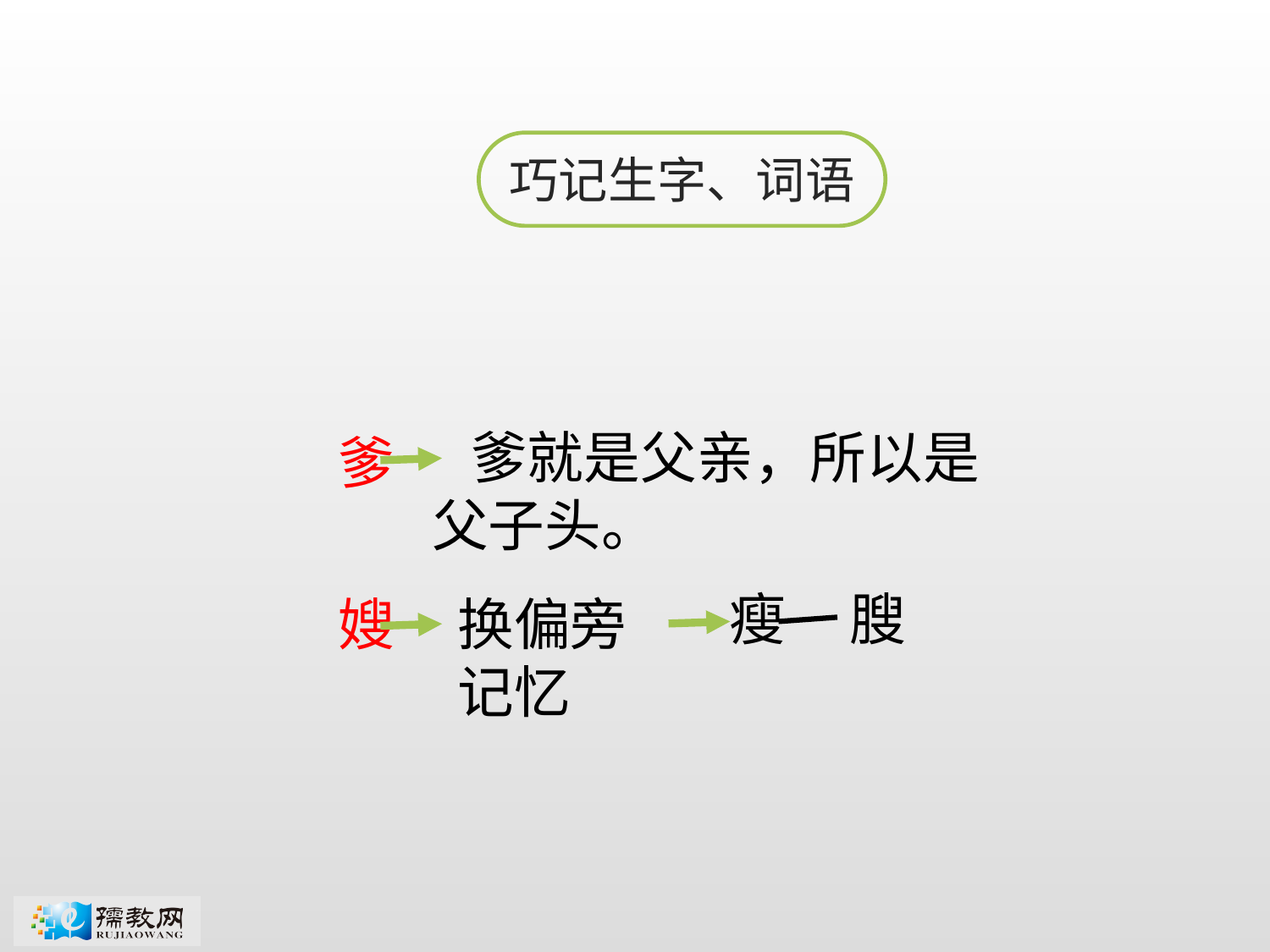

巧记生字、词语
  爹就是父亲，所以是父子头。
爹
瘦
膄
嫂
换偏旁记忆